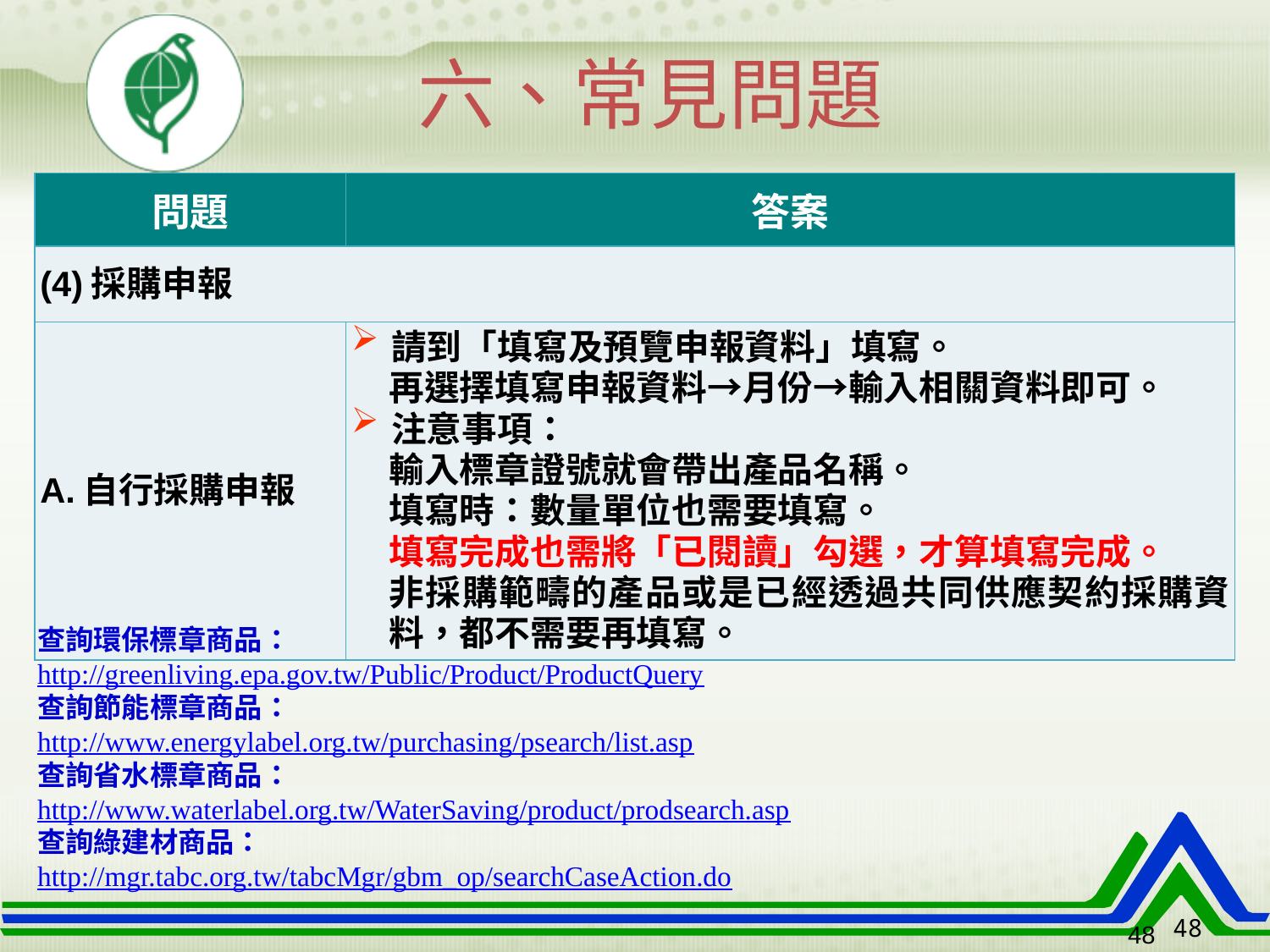

六、常見問題
| 問題 | 答案 |
| --- | --- |
| (4)採購申報 |  |
| A.自行採購申報 | 請到「填寫及預覽申報資料」填寫。 再選擇填寫申報資料→月份→輸入相關資料即可。 注意事項： 輸入標章證號就會帶出產品名稱。 填寫時：數量單位也需要填寫。 填寫完成也需將「已閱讀」勾選，才算填寫完成。 非採購範疇的產品或是已經透過共同供應契約採購資料，都不需要再填寫。 |
查詢環保標章商品：
http://greenliving.epa.gov.tw/Public/Product/ProductQuery
查詢節能標章商品：
http://www.energylabel.org.tw/purchasing/psearch/list.asp
查詢省水標章商品：
http://www.waterlabel.org.tw/WaterSaving/product/prodsearch.asp
查詢綠建材商品：
http://mgr.tabc.org.tw/tabcMgr/gbm_op/searchCaseAction.do
48